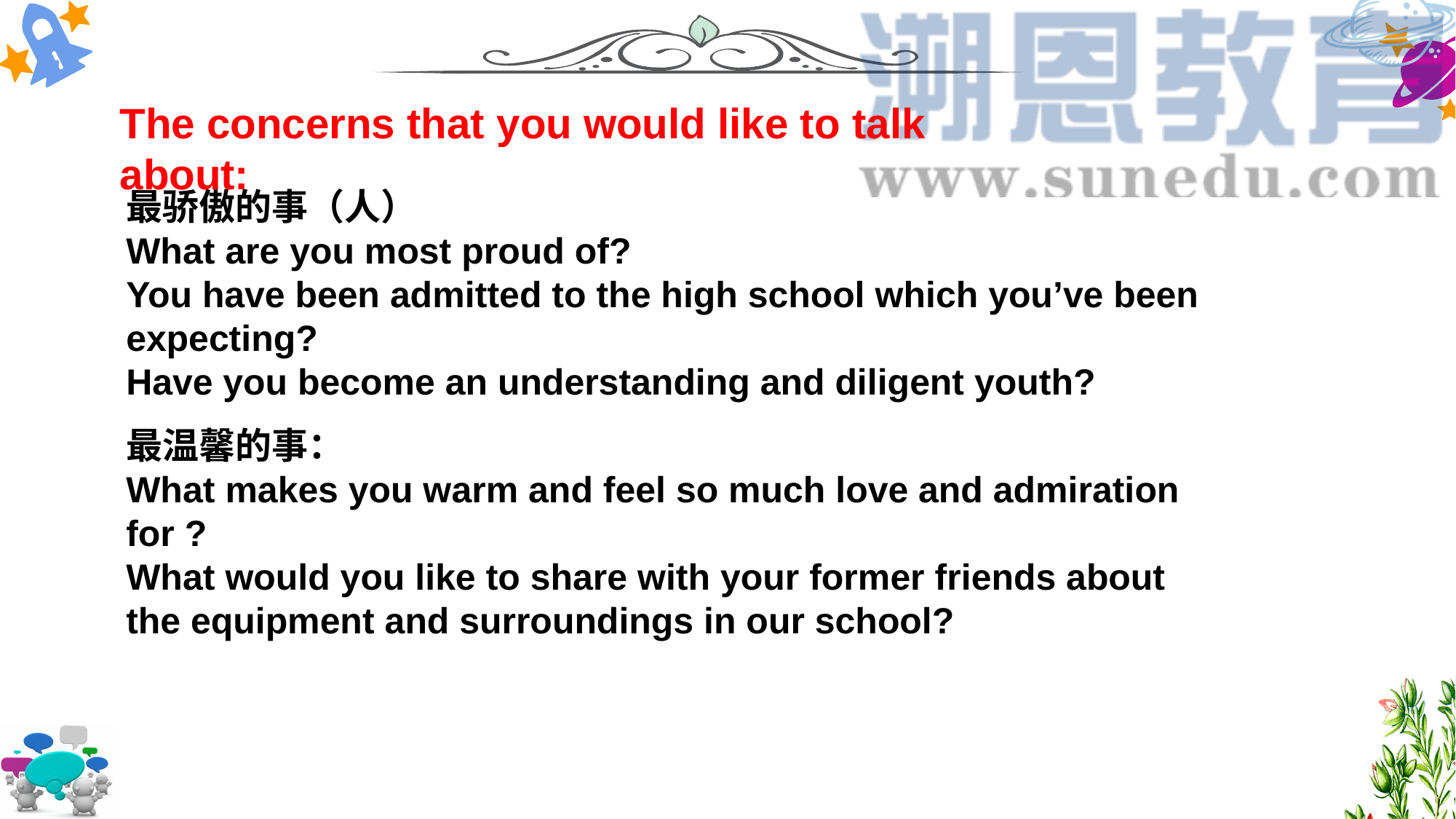

The concerns that you would like to talk about:
最骄傲的事（人）
What are you most proud of?
You have been admitted to the high school which you’ve been expecting?
Have you become an understanding and diligent youth?
最温馨的事：
What makes you warm and feel so much love and admiration for ?
What would you like to share with your former friends about the equipment and surroundings in our school?